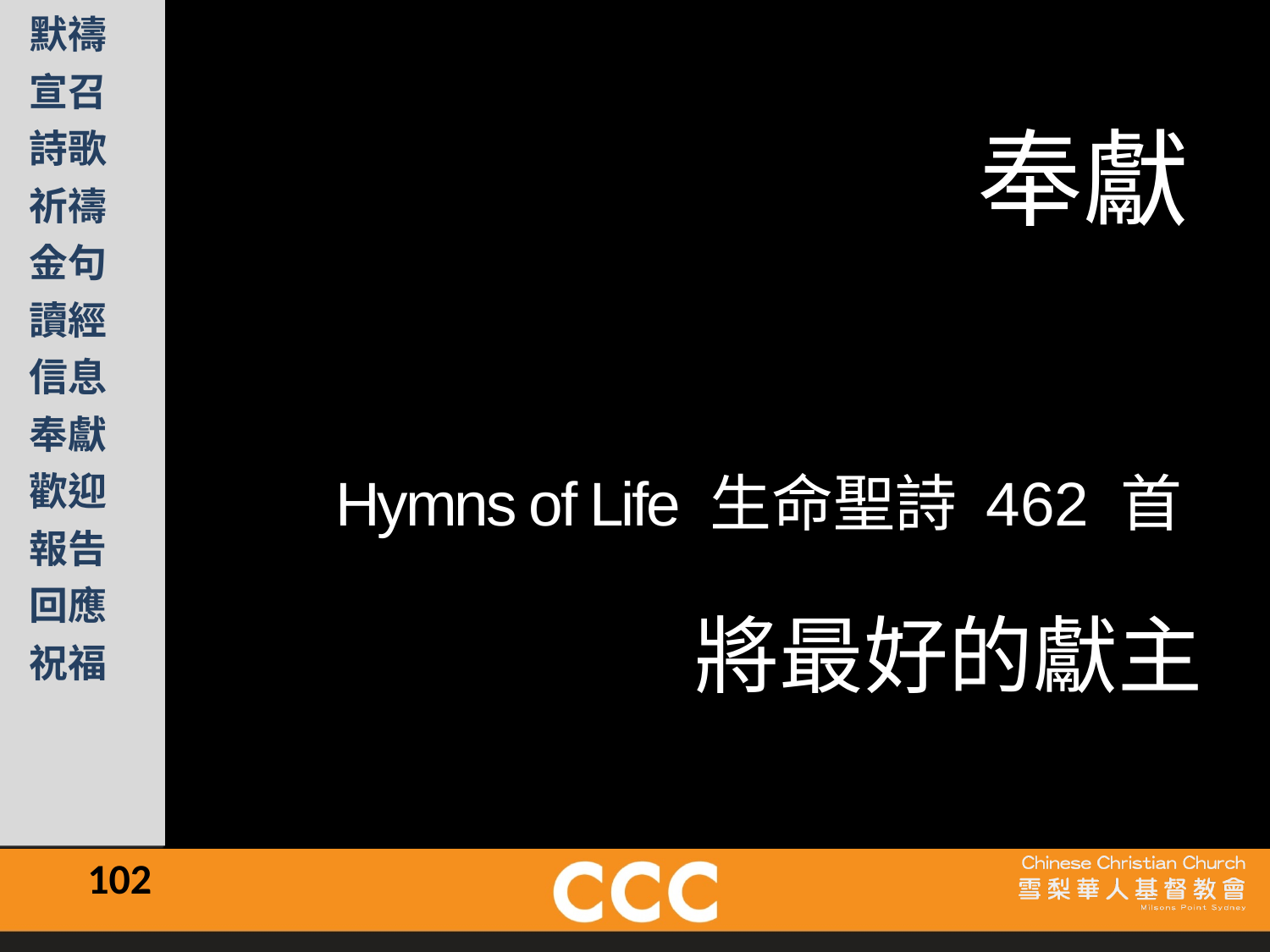

奉獻
Hymns of Life 生命聖詩 462 首
將最好的獻主
102